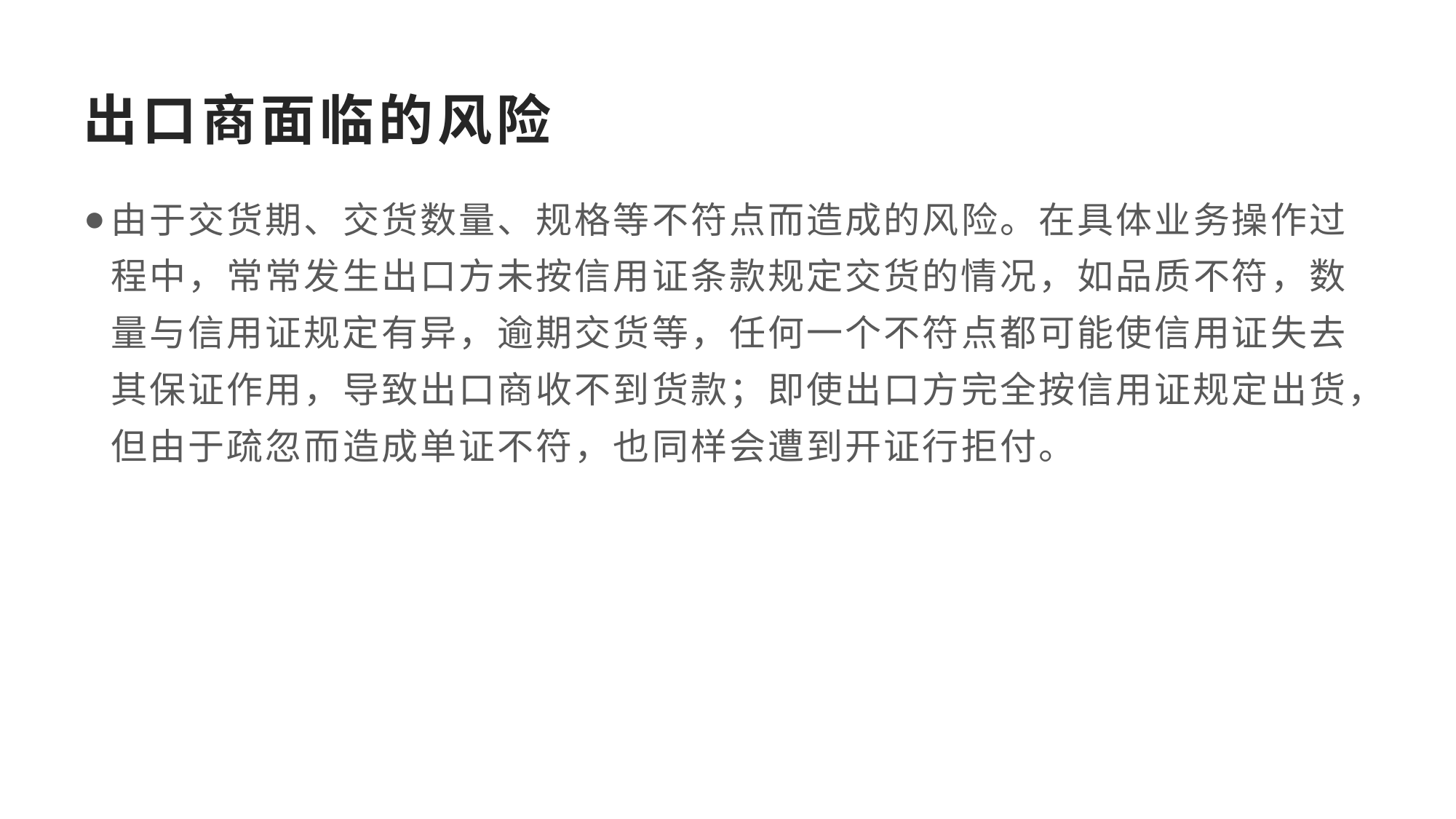

出口商面临的风险
由于交货期、交货数量、规格等不符点而造成的风险。在具体业务操作过程中，常常发生出口方未按信用证条款规定交货的情况，如品质不符，数量与信用证规定有异，逾期交货等，任何一个不符点都可能使信用证失去其保证作用，导致出口商收不到货款；即使出口方完全按信用证规定出货，但由于疏忽而造成单证不符，也同样会遭到开证行拒付。